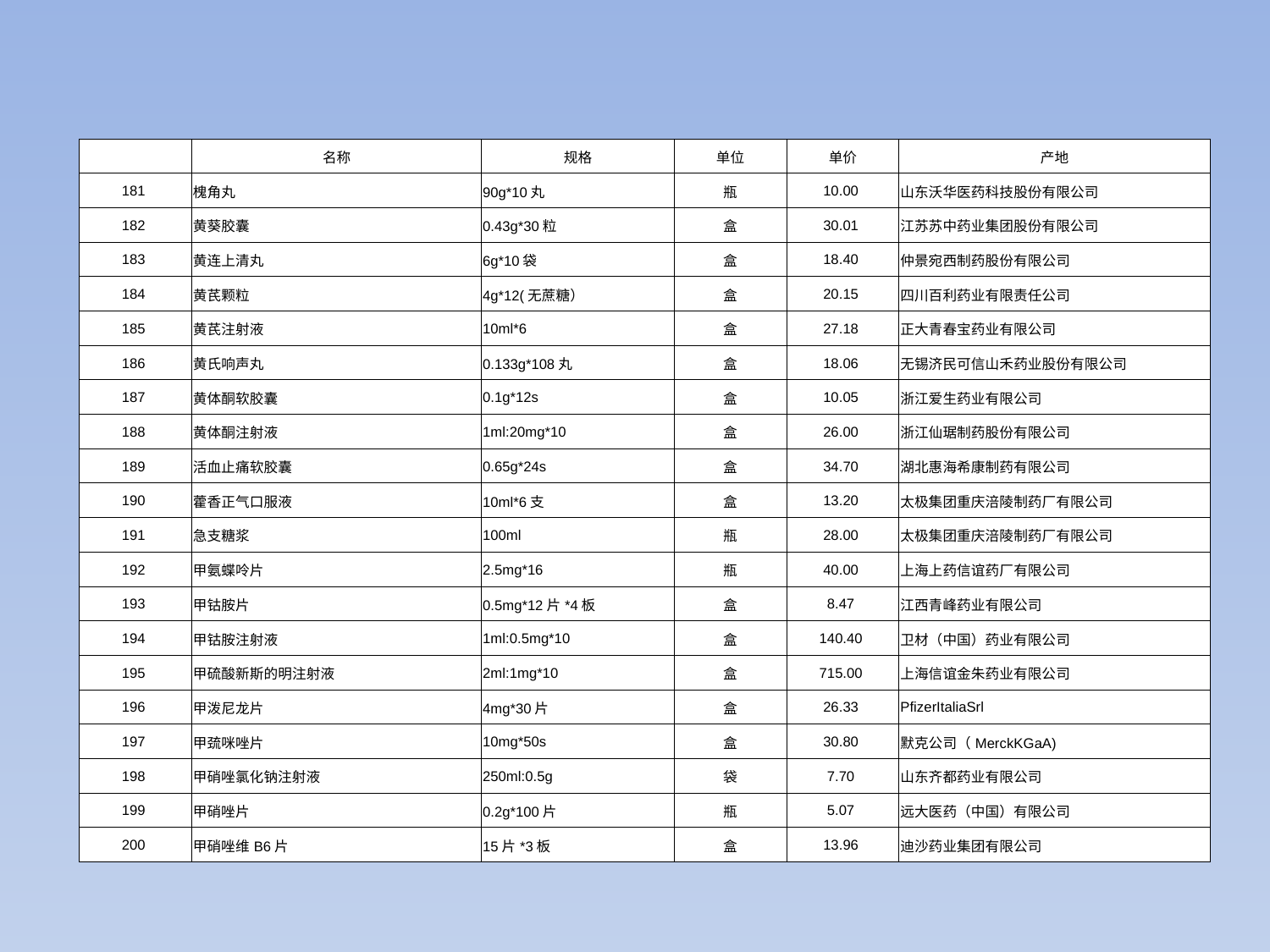

|  | 名称 | 规格 | 单位 | 单价 | 产地 |
| --- | --- | --- | --- | --- | --- |
| 181 | 槐角丸 | 90g\*10丸 | 瓶 | 10.00 | 山东沃华医药科技股份有限公司 |
| 182 | 黄葵胶囊 | 0.43g\*30粒 | 盒 | 30.01 | 江苏苏中药业集团股份有限公司 |
| 183 | 黄连上清丸 | 6g\*10袋 | 盒 | 18.40 | 仲景宛西制药股份有限公司 |
| 184 | 黄芪颗粒 | 4g\*12(无蔗糖） | 盒 | 20.15 | 四川百利药业有限责任公司 |
| 185 | 黄芪注射液 | 10ml\*6 | 盒 | 27.18 | 正大青春宝药业有限公司 |
| 186 | 黄氏响声丸 | 0.133g\*108丸 | 盒 | 18.06 | 无锡济民可信山禾药业股份有限公司 |
| 187 | 黄体酮软胶囊 | 0.1g\*12s | 盒 | 10.05 | 浙江爱生药业有限公司 |
| 188 | 黄体酮注射液 | 1ml:20mg\*10 | 盒 | 26.00 | 浙江仙琚制药股份有限公司 |
| 189 | 活血止痛软胶囊 | 0.65g\*24s | 盒 | 34.70 | 湖北惠海希康制药有限公司 |
| 190 | 藿香正气口服液 | 10ml\*6支 | 盒 | 13.20 | 太极集团重庆涪陵制药厂有限公司 |
| 191 | 急支糖浆 | 100ml | 瓶 | 28.00 | 太极集团重庆涪陵制药厂有限公司 |
| 192 | 甲氨蝶呤片 | 2.5mg\*16 | 瓶 | 40.00 | 上海上药信谊药厂有限公司 |
| 193 | 甲钴胺片 | 0.5mg\*12片\*4板 | 盒 | 8.47 | 江西青峰药业有限公司 |
| 194 | 甲钴胺注射液 | 1ml:0.5mg\*10 | 盒 | 140.40 | 卫材（中国）药业有限公司 |
| 195 | 甲硫酸新斯的明注射液 | 2ml:1mg\*10 | 盒 | 715.00 | 上海信谊金朱药业有限公司 |
| 196 | 甲泼尼龙片 | 4mg\*30片 | 盒 | 26.33 | PfizerItaliaSrl |
| 197 | 甲巯咪唑片 | 10mg\*50s | 盒 | 30.80 | 默克公司（MerckKGaA) |
| 198 | 甲硝唑氯化钠注射液 | 250ml:0.5g | 袋 | 7.70 | 山东齐都药业有限公司 |
| 199 | 甲硝唑片 | 0.2g\*100片 | 瓶 | 5.07 | 远大医药（中国）有限公司 |
| 200 | 甲硝唑维B6片 | 15片\*3板 | 盒 | 13.96 | 迪沙药业集团有限公司 |